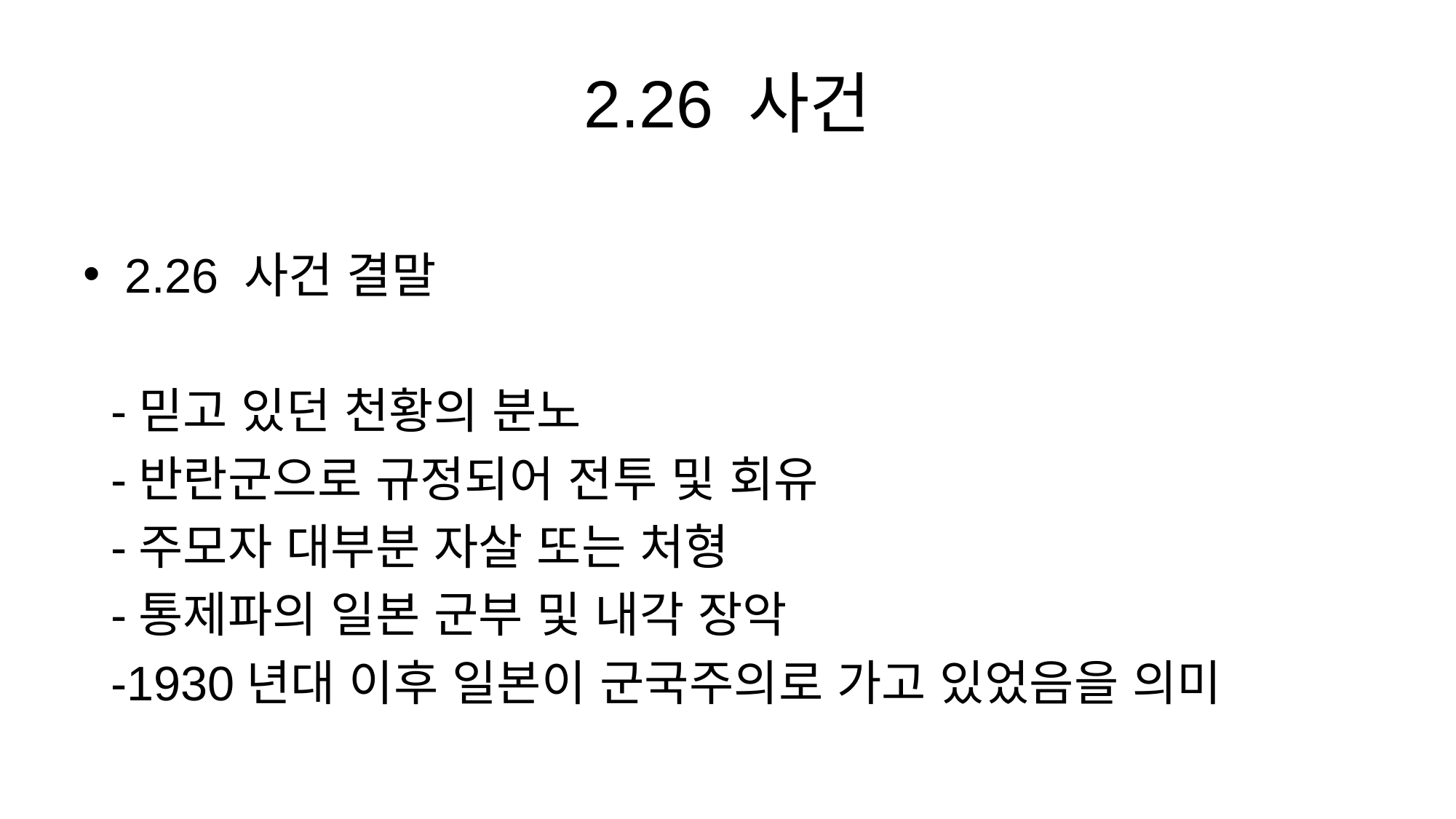

# 2.26 사건
2.26 사건 결말

  -믿고 있던 천황의 분노
  -반란군으로 규정되어 전투 및 회유
  -주모자 대부분 자살 또는 처형
  -통제파의 일본 군부 및 내각 장악
  -1930년대 이후 일본이 군국주의로 가고 있었음을 의미